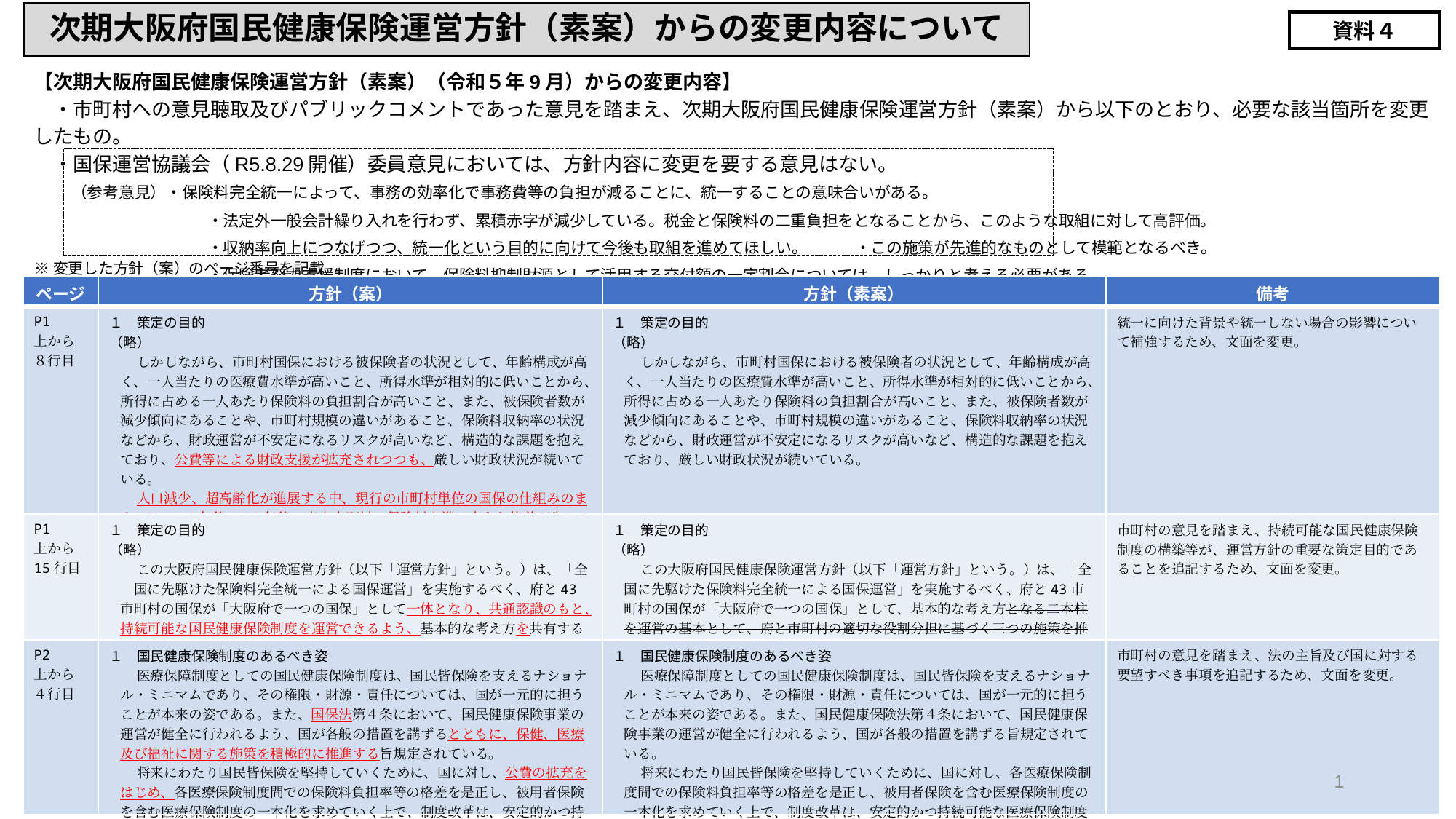

# 次期大阪府国民健康保険運営方針（素案）からの変更内容について
資料４
令和５年11月14日
第74回事業運営検討WG
【次期大阪府国民健康保険運営方針（素案）（令和５年9月）からの変更内容】
　・市町村への意見聴取及びパブリックコメントであった意見を踏まえ、次期大阪府国民健康保険運営方針（素案）から以下のとおり、必要な該当箇所を変更したもの。
　・国保運営協議会（R5.8.29開催）委員意見においては、方針内容に変更を要する意見はない。
　　（参考意見）・保険料完全統一によって、事務の効率化で事務費等の負担が減ることに、統一することの意味合いがある。
　　　　　　　　　　　・法定外一般会計繰り入れを行わず、累積赤字が減少している。税金と保険料の二重負担をとなることから、このような取組に対して高評価。
　　　　　　　　　　　・収納率向上につなげつつ、統一化という目的に向けて今後も取組を進めてほしい。　　　・この施策が先進的なものとして模範となるべき。
　　　　　　　　　　　・保険者努力支援制度において、保険料抑制財源として活用する交付額の一定割合については、しっかりと考える必要がある。

※変更した方針（案）のページ番号を記載
| ページ | 方針（案） | 方針（素案） | 備考 |
| --- | --- | --- | --- |
| P1 上から８行目 | １　策定の目的 （略） 　　しかしながら、市町村国保における被保険者の状況として、年齢構成が高く、一人当たりの医療費水準が高いこと、所得水準が相対的に低いことから、所得に占める一人あたり保険料の負担割合が高いこと、また、被保険者数が減少傾向にあることや、市町村規模の違いがあること、保険料収納率の状況などから、財政運営が不安定になるリスクが高いなど、構造的な課題を抱えており、公費等による財政支援が拡充されつつも、厳しい財政状況が続いている。 　　人口減少、超高齢化が進展する中、現行の市町村単位の国保の仕組みのままでは、10年後、20年後の府内市町村の保険料水準に大きな格差が生じることが見込まれる。 | １　策定の目的 （略） 　　しかしながら、市町村国保における被保険者の状況として、年齢構成が高く、一人当たりの医療費水準が高いこと、所得水準が相対的に低いことから、所得に占める一人あたり保険料の負担割合が高いこと、また、被保険者数が減少傾向にあることや、市町村規模の違いがあること、保険料収納率の状況などから、財政運営が不安定になるリスクが高いなど、構造的な課題を抱えており、厳しい財政状況が続いている。 | 統一に向けた背景や統一しない場合の影響について補強するため、文面を変更。 |
| P1 上から15行目 | １　策定の目的 （略） 　　この大阪府国民健康保険運営方針（以下「運営方針」という。）は、「全　国に先駆けた保険料完全統一による国保運営」を実施するべく、府と43市町村の国保が「大阪府で一つの国保」として一体となり、共通認識のもと、持続可能な国民健康保険制度を運営できるよう、基本的な考え方を共有するための方針として策定するものである。 | １　策定の目的 （略） 　　この大阪府国民健康保険運営方針（以下「運営方針」という。）は、「全国に先駆けた保険料完全統一による国保運営」を実施するべく、府と43市町村の国保が「大阪府で一つの国保」として、基本的な考え方となる二本柱を運営の基本として、府と市町村の適切な役割分担に基づく三つの施策を推進し、めざす方向性について共有するための方針として策定するものである。 | 市町村の意見を踏まえ、持続可能な国民健康保険制度の構築等が、運営方針の重要な策定目的であることを追記するため、文面を変更。 |
| P2 上から４行目 | １　国民健康保険制度のあるべき姿 　　医療保障制度としての国民健康保険制度は、国民皆保険を支えるナショナル・ミニマムであり、その権限・財源・責任については、国が一元的に担うことが本来の姿である。また、国保法第４条において、国民健康保険事業の運営が健全に行われるよう、国が各般の措置を講ずるとともに、保健、医療及び福祉に関する施策を積極的に推進する旨規定されている。 　　将来にわたり国民皆保険を堅持していくために、国に対し、公費の拡充をはじめ、各医療保険制度間での保険料負担率等の格差を是正し、被用者保険を含む医療保険制度の一本化を求めていく上で、制度改革は、安定的かつ持続可能な医療保険制度の構築に向けた通過点であると考える。 | １　国民健康保険制度のあるべき姿 　　医療保障制度としての国民健康保険制度は、国民皆保険を支えるナショナル・ミニマムであり、その権限・財源・責任については、国が一元的に担うことが本来の姿である。また、国民健康保険法第４条において、国民健康保険事業の運営が健全に行われるよう、国が各般の措置を講ずる旨規定されている。 　　将来にわたり国民皆保険を堅持していくために、国に対し、各医療保険制度間での保険料負担率等の格差を是正し、被用者保険を含む医療保険制度の一本化を求めていく上で、制度改革は、安定的かつ持続可能な医療保険制度の構築に向けた通過点であると考える。 | 市町村の意見を踏まえ、法の主旨及び国に対する要望すべき事項を追記するため、文面を変更。 |
1